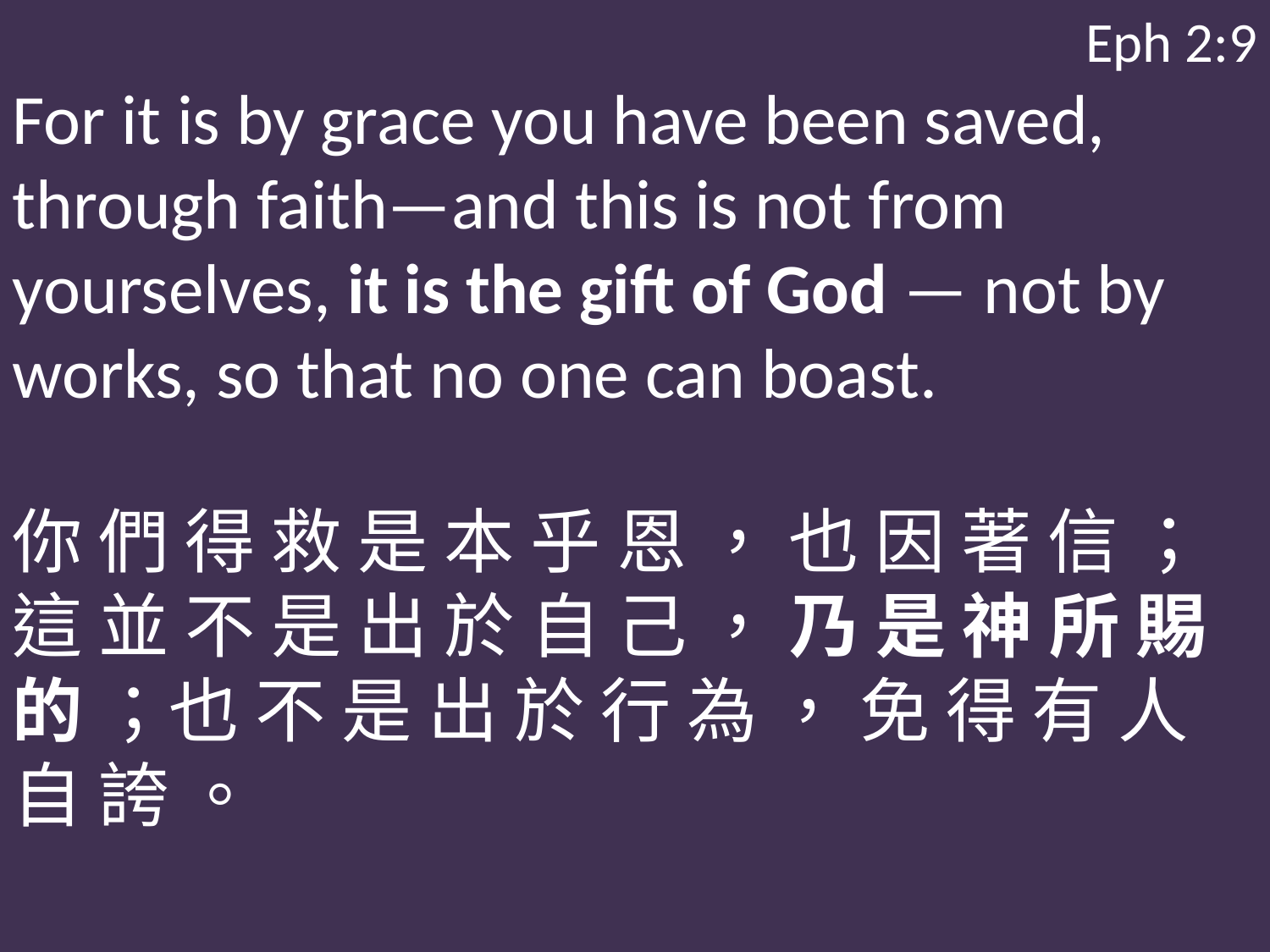

Eph 2:9
For it is by grace you have been saved, through faith—and this is not from yourselves, it is the gift of God — not by works, so that no one can boast.

你 們 得 救 是 本 乎 恩 ， 也 因 著 信 ； 這 並 不 是 出 於 自 己 ， 乃 是 神 所 賜 的 ；也 不 是 出 於 行 為 ， 免 得 有 人 自 誇 。